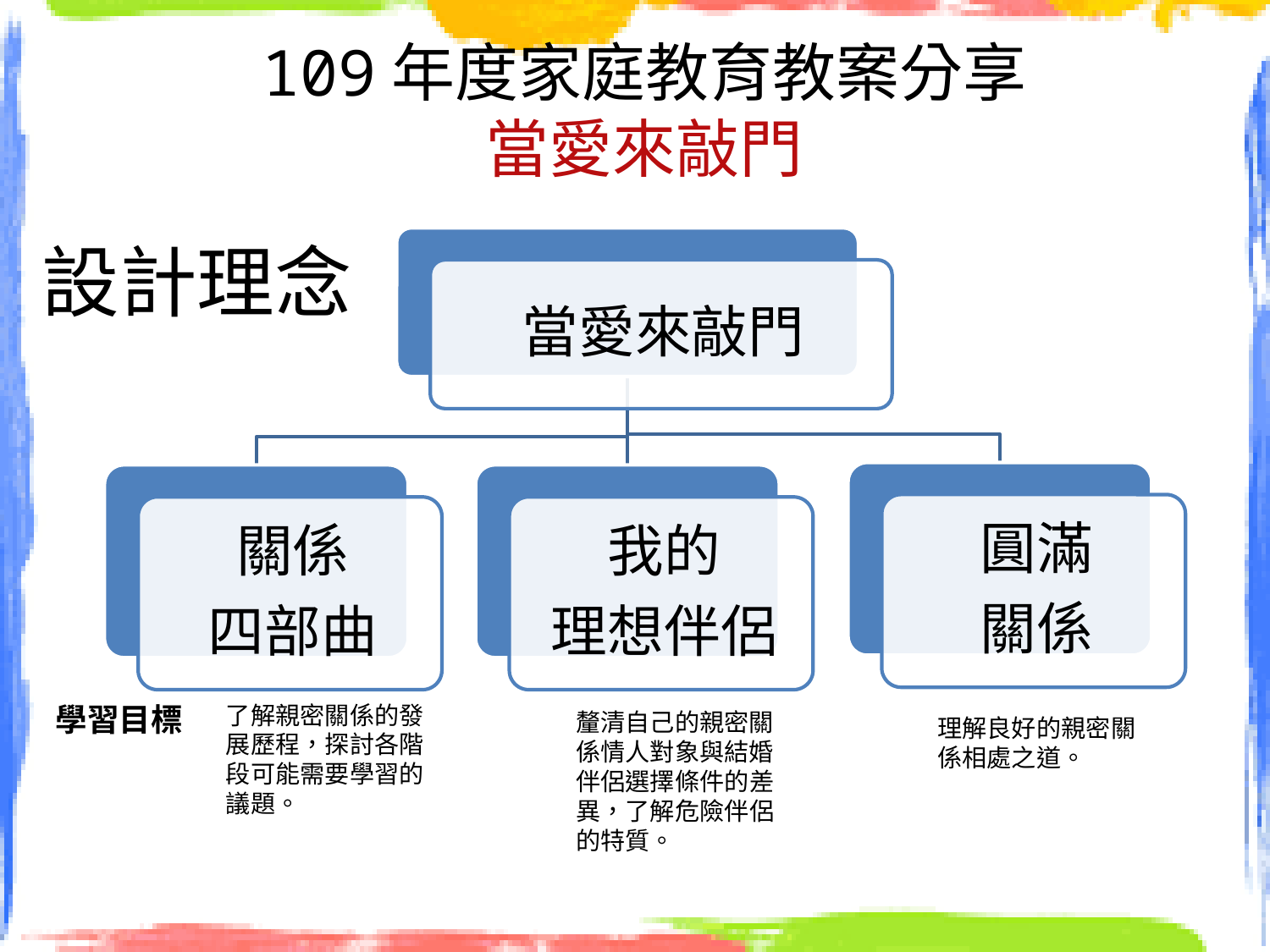

109年度家庭教育教案分享
當愛來敲門
當愛來敲門
關係
四部曲
我的
理想伴侶
圓滿
關係
# 設計理念
學習目標
了解親密關係的發展歷程，探討各階段可能需要學習的議題。

釐清自己的親密關係情人對象與結婚伴侶選擇條件的差異，了解危險伴侶的特質。
理解良好的親密關係相處之道。